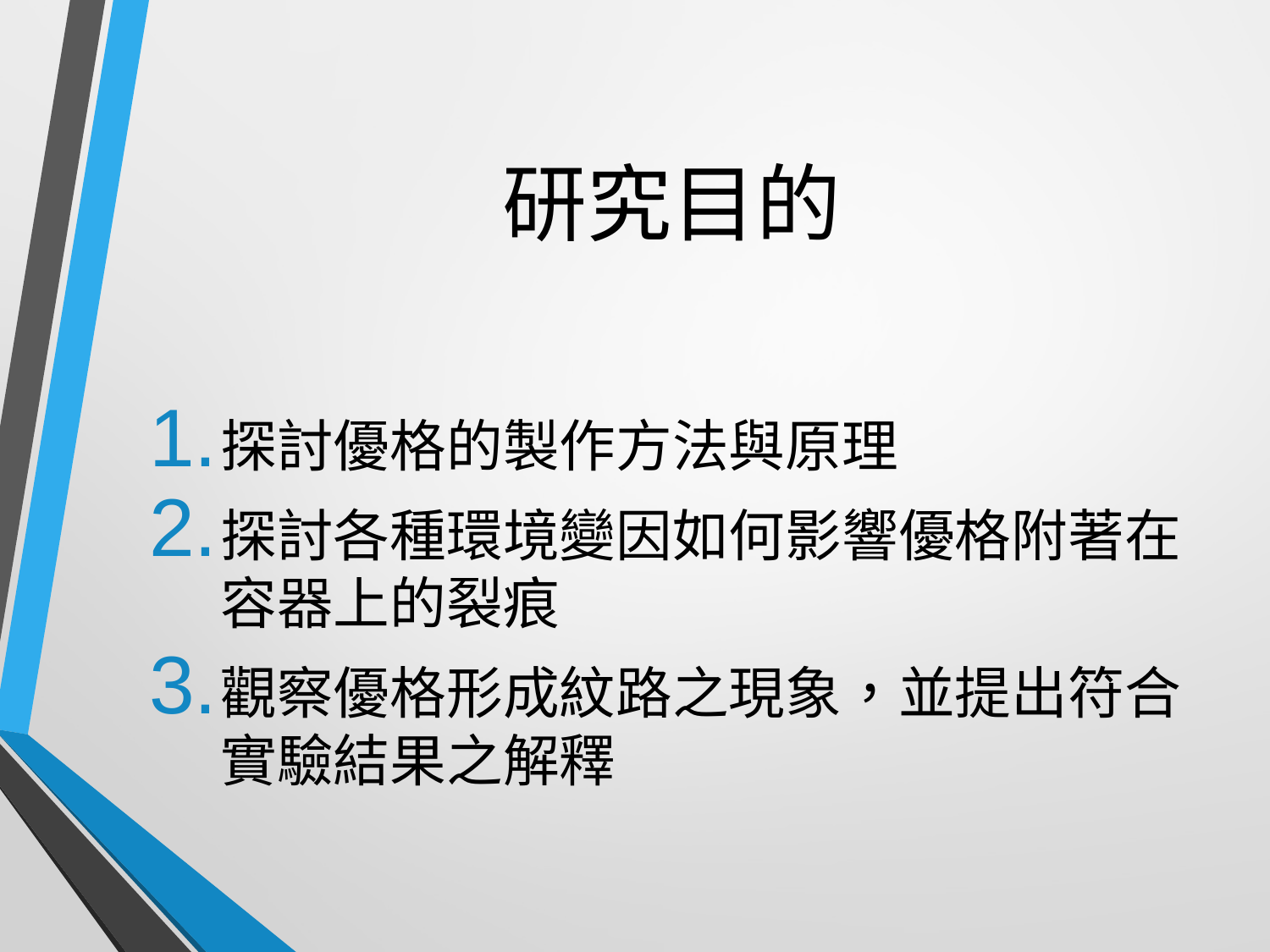

# 研究目的
探討優格的製作方法與原理
探討各種環境變因如何影響優格附著在容器上的裂痕
觀察優格形成紋路之現象，並提出符合實驗結果之解釋